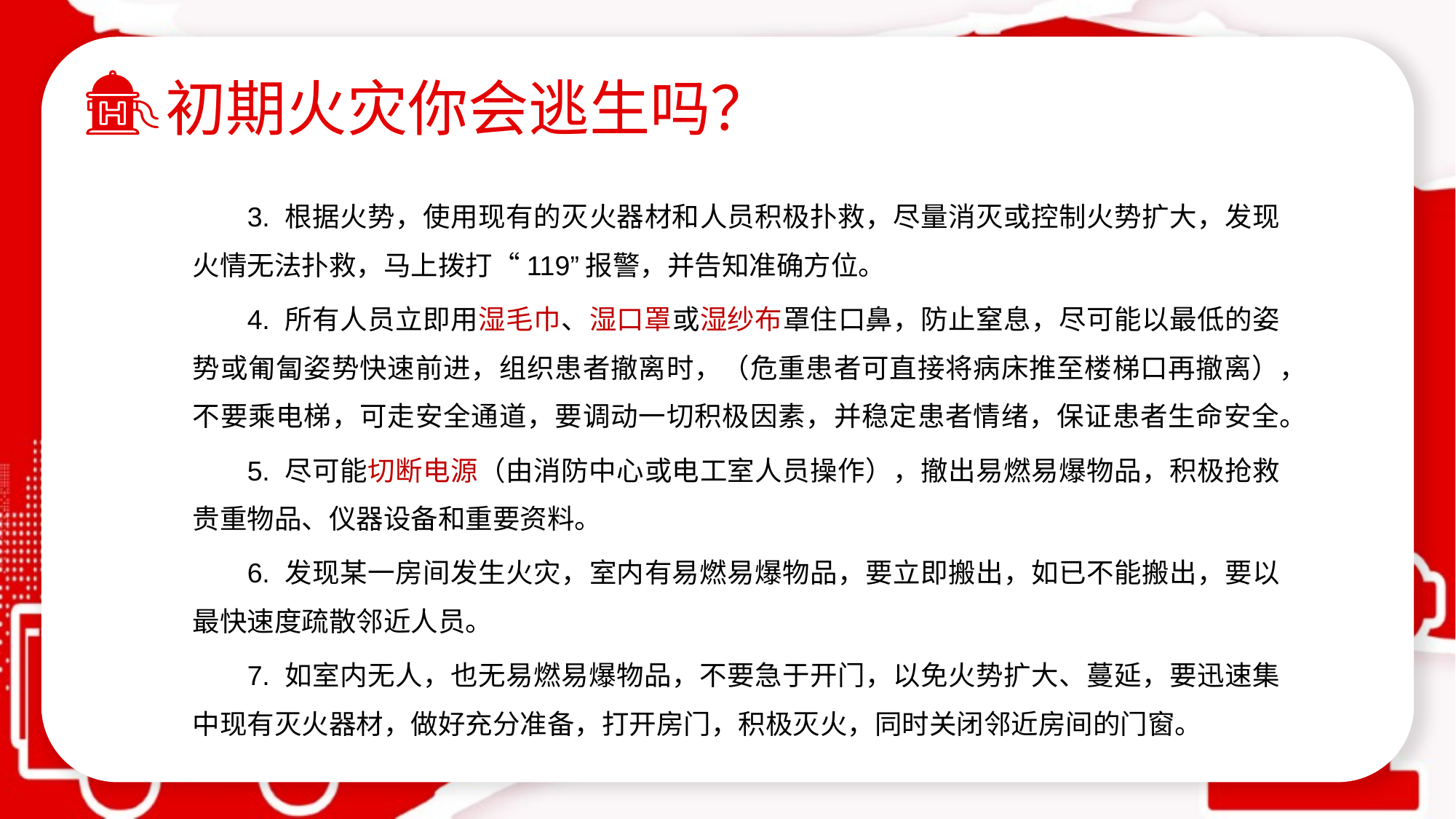

初期火灾你会逃生吗？

3. 根据火势，使用现有的灭火器材和人员积极扑救，尽量消灭或控制火势扩大，发现火情无法扑救，马上拨打“119”报警，并告知准确方位。
4. 所有人员立即用湿毛巾、湿口罩或湿纱布罩住口鼻，防止窒息，尽可能以最低的姿势或匍匐姿势快速前进，组织患者撤离时，（危重患者可直接将病床推至楼梯口再撤离），不要乘电梯，可走安全通道，要调动一切积极因素，并稳定患者情绪，保证患者生命安全。
5. 尽可能切断电源（由消防中心或电工室人员操作），撤出易燃易爆物品，积极抢救贵重物品、仪器设备和重要资料。
6. 发现某一房间发生火灾，室内有易燃易爆物品，要立即搬出，如已不能搬出，要以最快速度疏散邻近人员。
7. 如室内无人，也无易燃易爆物品，不要急于开门，以免火势扩大、蔓延，要迅速集中现有灭火器材，做好充分准备，打开房门，积极灭火，同时关闭邻近房间的门窗。